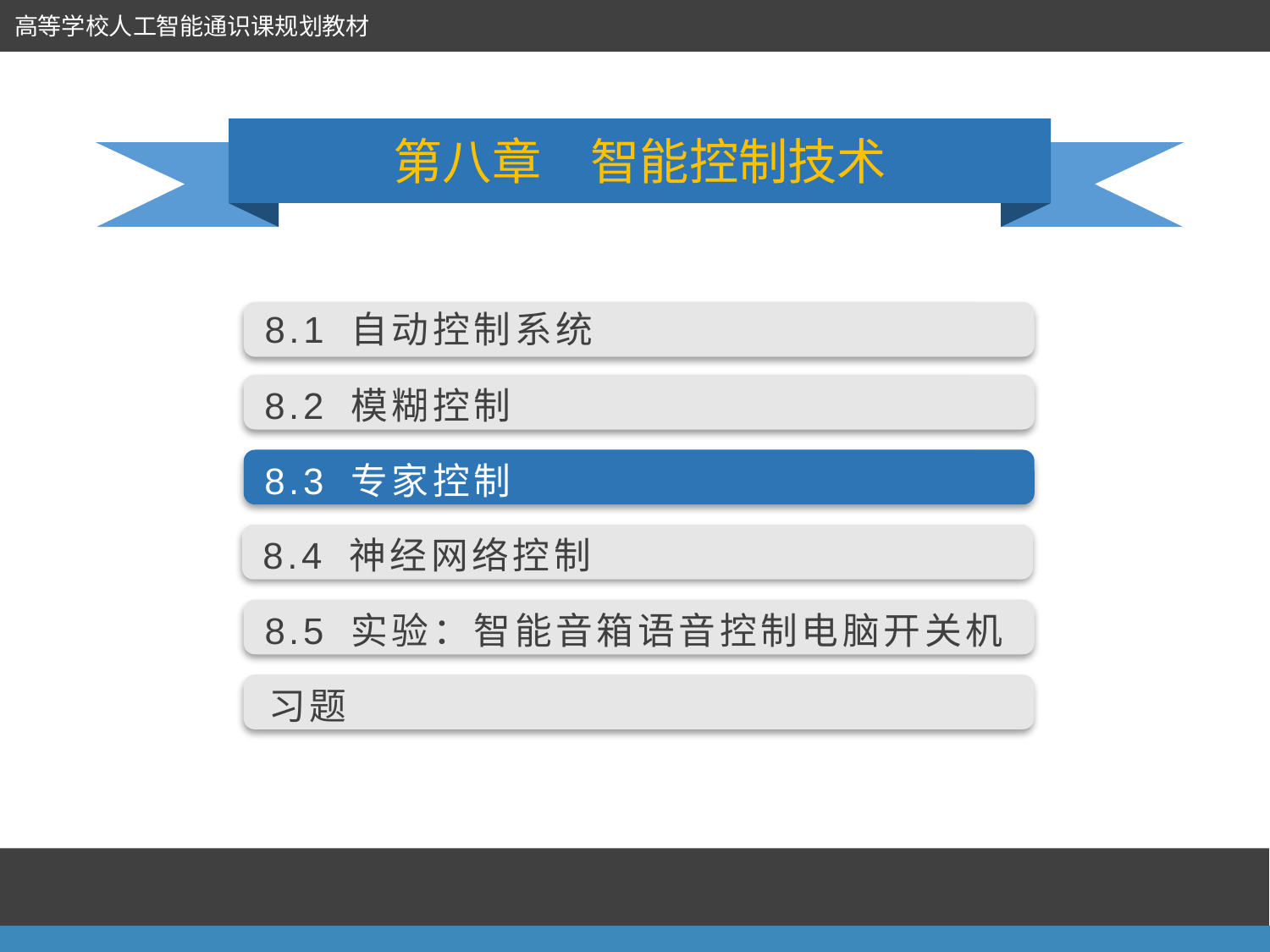

高等学校人工智能通识课规划教材

第八章　智能控制技术
8.1 自动控制系统

8.2 模糊控制

8.3 专家控制

8.4 神经网络控制

8.5 实验：智能音箱语音控制电脑开关机

习题